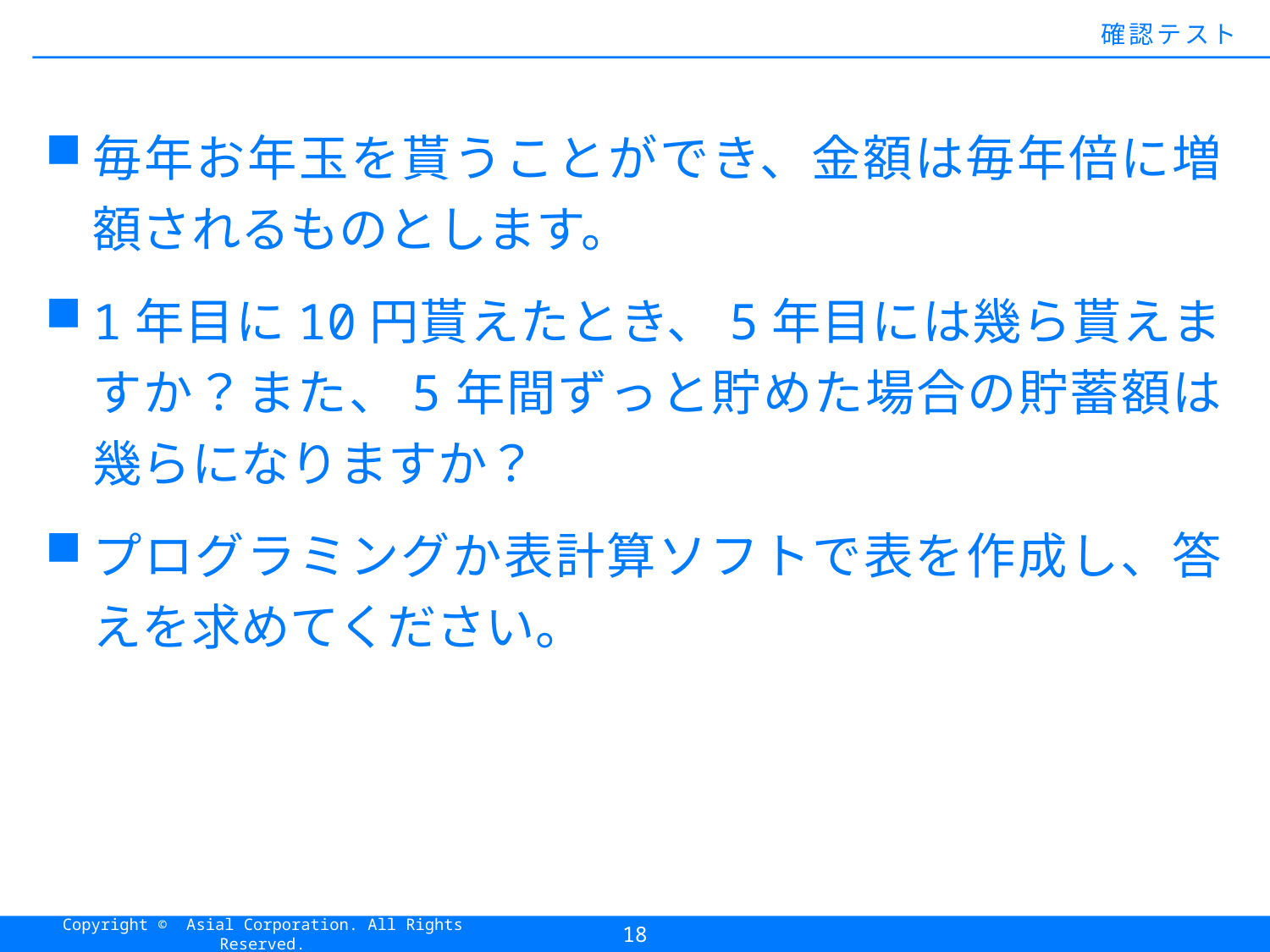

#
確認テスト
毎年お年玉を貰うことができ、金額は毎年倍に増額されるものとします。
1年目に10円貰えたとき、5年目には幾ら貰えますか？また、5年間ずっと貯めた場合の貯蓄額は幾らになりますか？
プログラミングか表計算ソフトで表を作成し、答えを求めてください。

18